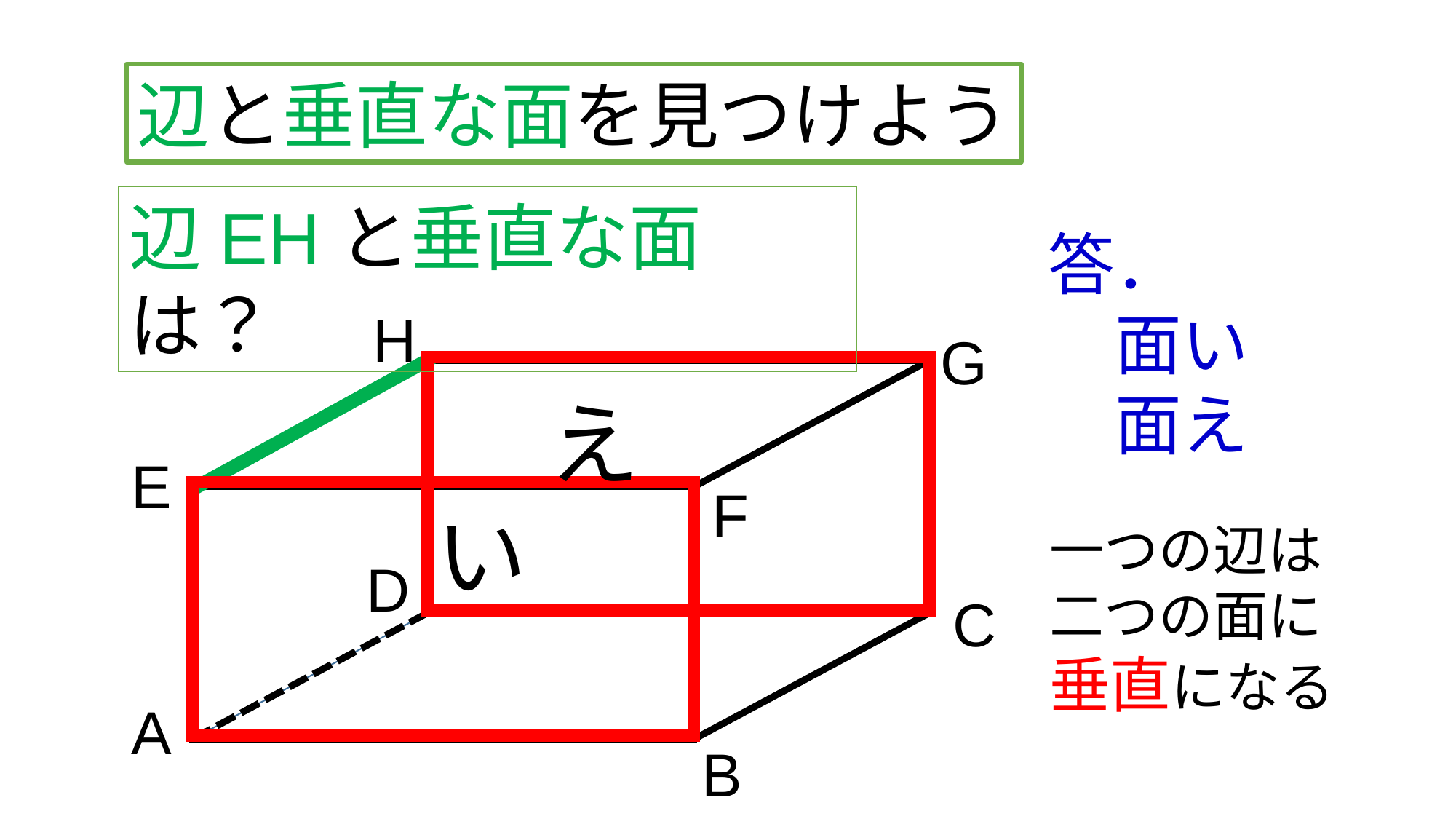

辺と垂直な面を見つけよう
辺EHと垂直な面は？
答．
　面い
　面え
H
G

え
E
F

い
一つの辺は
二つの面に
垂直になる
D
C

A
B